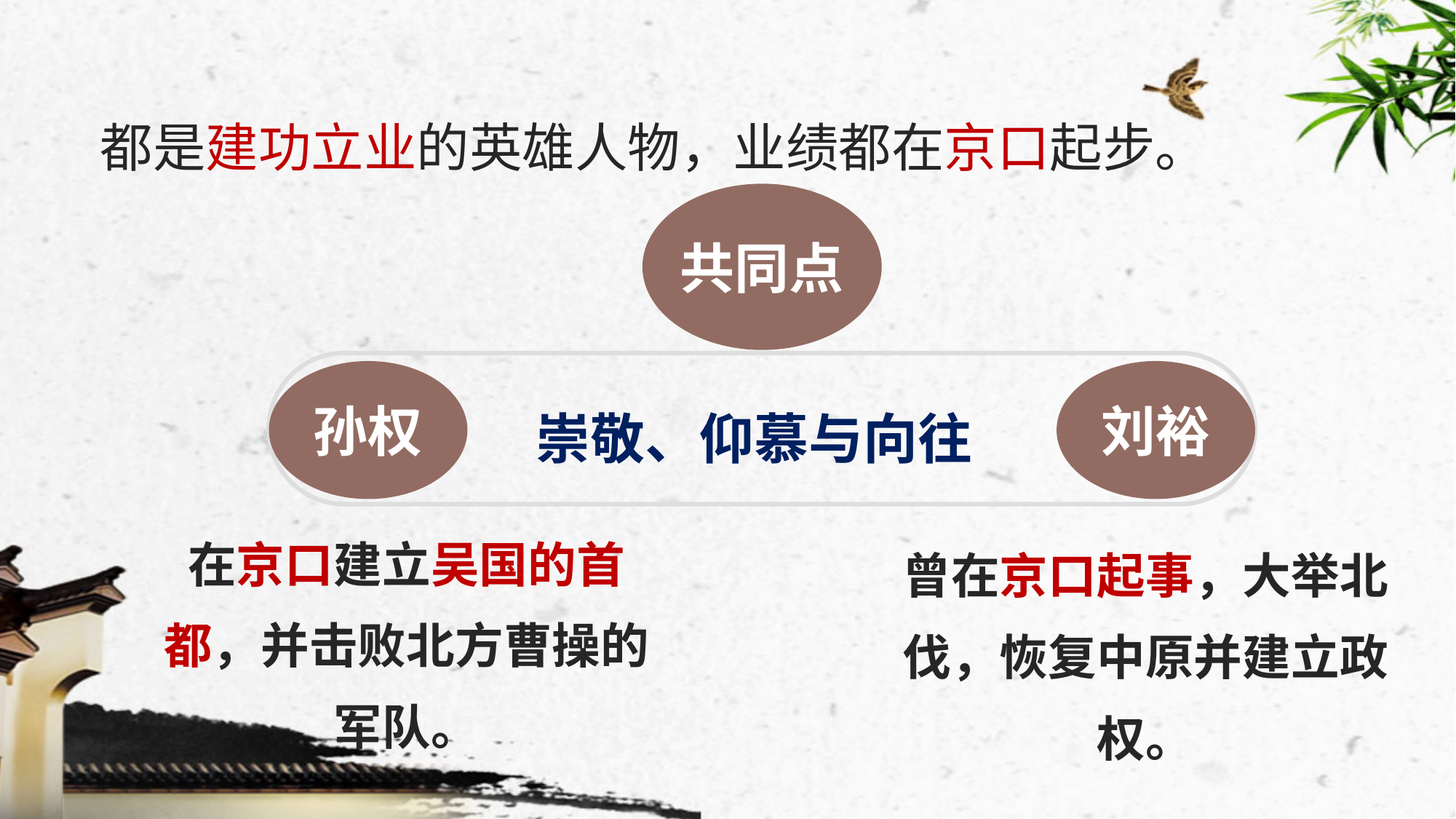

# 都是建功立业的英雄人物，业绩都在京口起步。
共同点

孙权
刘裕

崇敬、仰慕与向往
在京口建立吴国的首都，并击败北方曹操的军队。
曾在京口起事，大举北伐，恢复中原并建立政权。